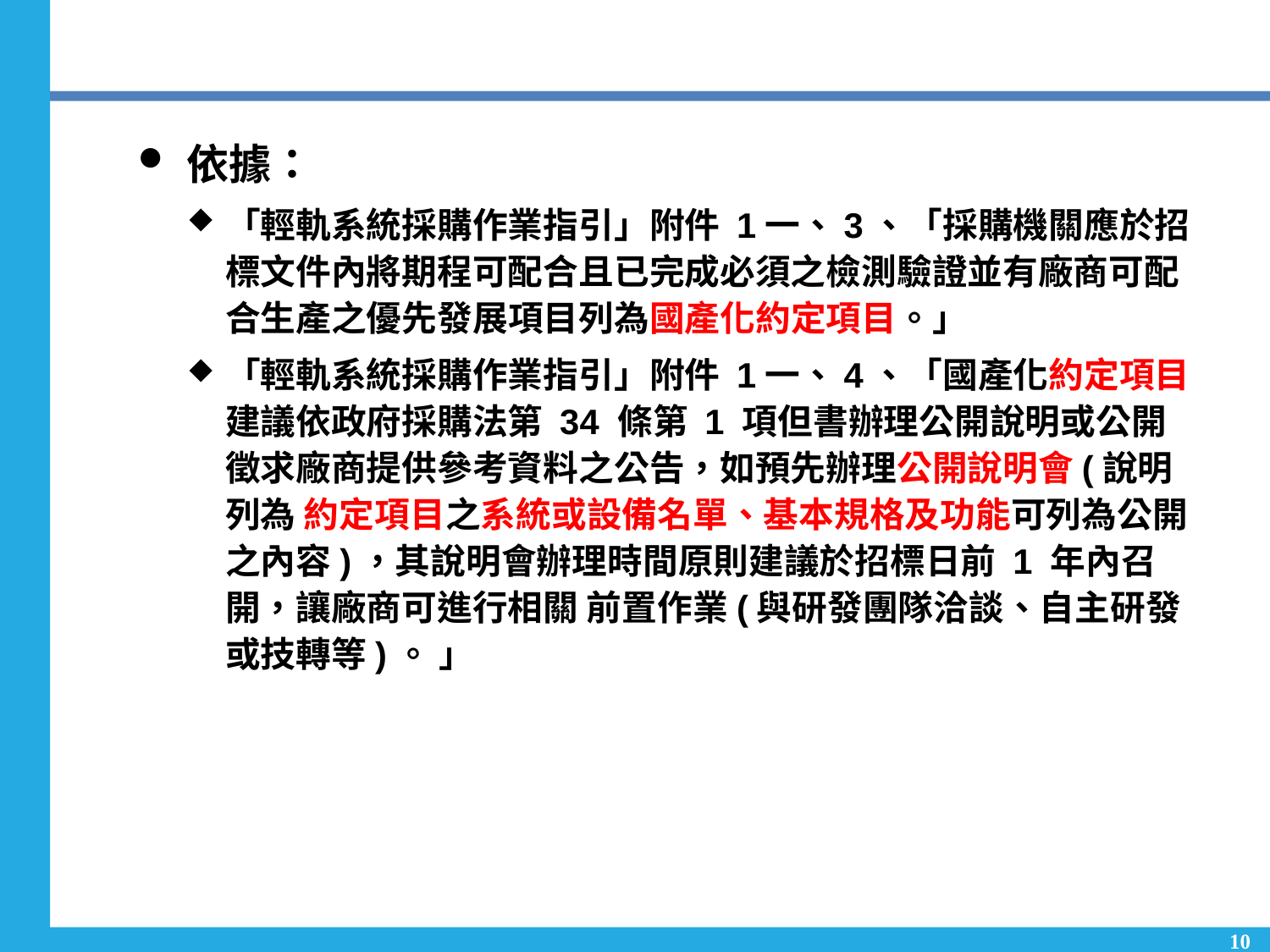

#
依據：
「輕軌系統採購作業指引」附件 1一、3、「採購機關應於招標文件內將期程可配合且已完成必須之檢測驗證並有廠商可配合生產之優先發展項目列為國產化約定項目。」
「輕軌系統採購作業指引」附件 1一、4、「國產化約定項目建議依政府採購法第 34 條第 1 項但書辦理公開說明或公開徵求廠商提供參考資料之公告，如預先辦理公開說明會(說明列為 約定項目之系統或設備名單、基本規格及功能可列為公開之內容)，其說明會辦理時間原則建議於招標日前 1 年內召開，讓廠商可進行相關 前置作業(與研發團隊洽談、自主研發或技轉等)。 」